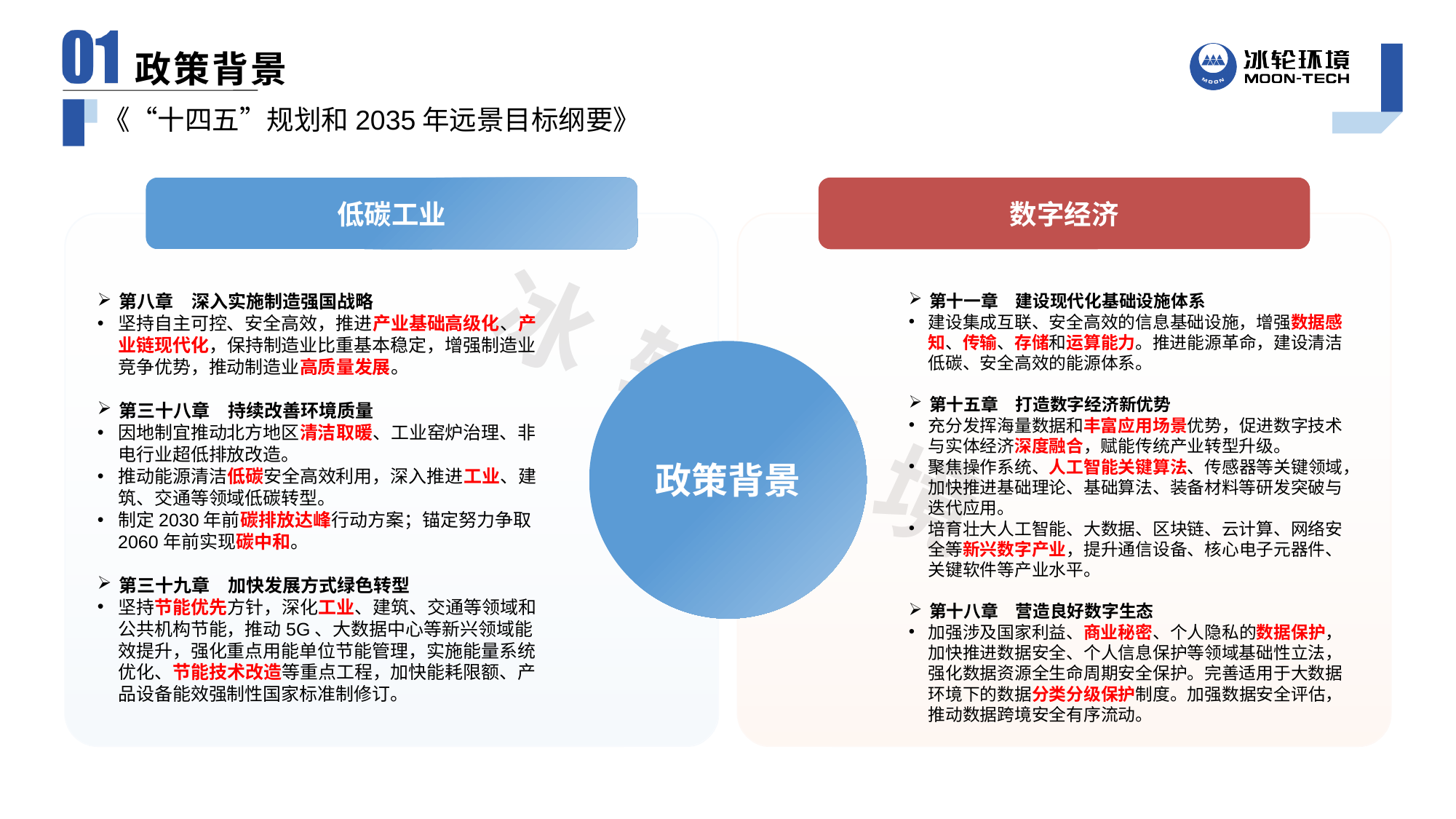

政策背景
《“十四五”规划和2035年远景目标纲要》
低碳工业

第八章　深入实施制造强国战略
坚持自主可控、安全高效，推进产业基础高级化、产业链现代化，保持制造业比重基本稳定，增强制造业竞争优势，推动制造业高质量发展。

第三十八章　持续改善环境质量
因地制宜推动北方地区清洁取暖、工业窑炉治理、非电行业超低排放改造。
推动能源清洁低碳安全高效利用，深入推进工业、建筑、交通等领域低碳转型。
制定2030年前碳排放达峰行动方案；锚定努力争取2060年前实现碳中和。

第三十九章　加快发展方式绿色转型
坚持节能优先方针，深化工业、建筑、交通等领域和公共机构节能，推动5G、大数据中心等新兴领域能效提升，强化重点用能单位节能管理，实施能量系统优化、节能技术改造等重点工程，加快能耗限额、产品设备能效强制性国家标准制修订。
数字经济

第十一章　建设现代化基础设施体系
建设集成互联、安全高效的信息基础设施，增强数据感知、传输、存储和运算能力。推进能源革命，建设清洁低碳、安全高效的能源体系。

第十五章　打造数字经济新优势
充分发挥海量数据和丰富应用场景优势，促进数字技术与实体经济深度融合，赋能传统产业转型升级。
聚焦操作系统、人工智能关键算法、传感器等关键领域，加快推进基础理论、基础算法、装备材料等研发突破与迭代应用。
培育壮大人工智能、大数据、区块链、云计算、网络安全等新兴数字产业，提升通信设备、核心电子元器件、关键软件等产业水平。

第十八章　营造良好数字生态
加强涉及国家利益、商业秘密、个人隐私的数据保护，加快推进数据安全、个人信息保护等领域基础性立法，强化数据资源全生命周期安全保护。完善适用于大数据环境下的数据分类分级保护制度。加强数据安全评估，推动数据跨境安全有序流动。
政策背景